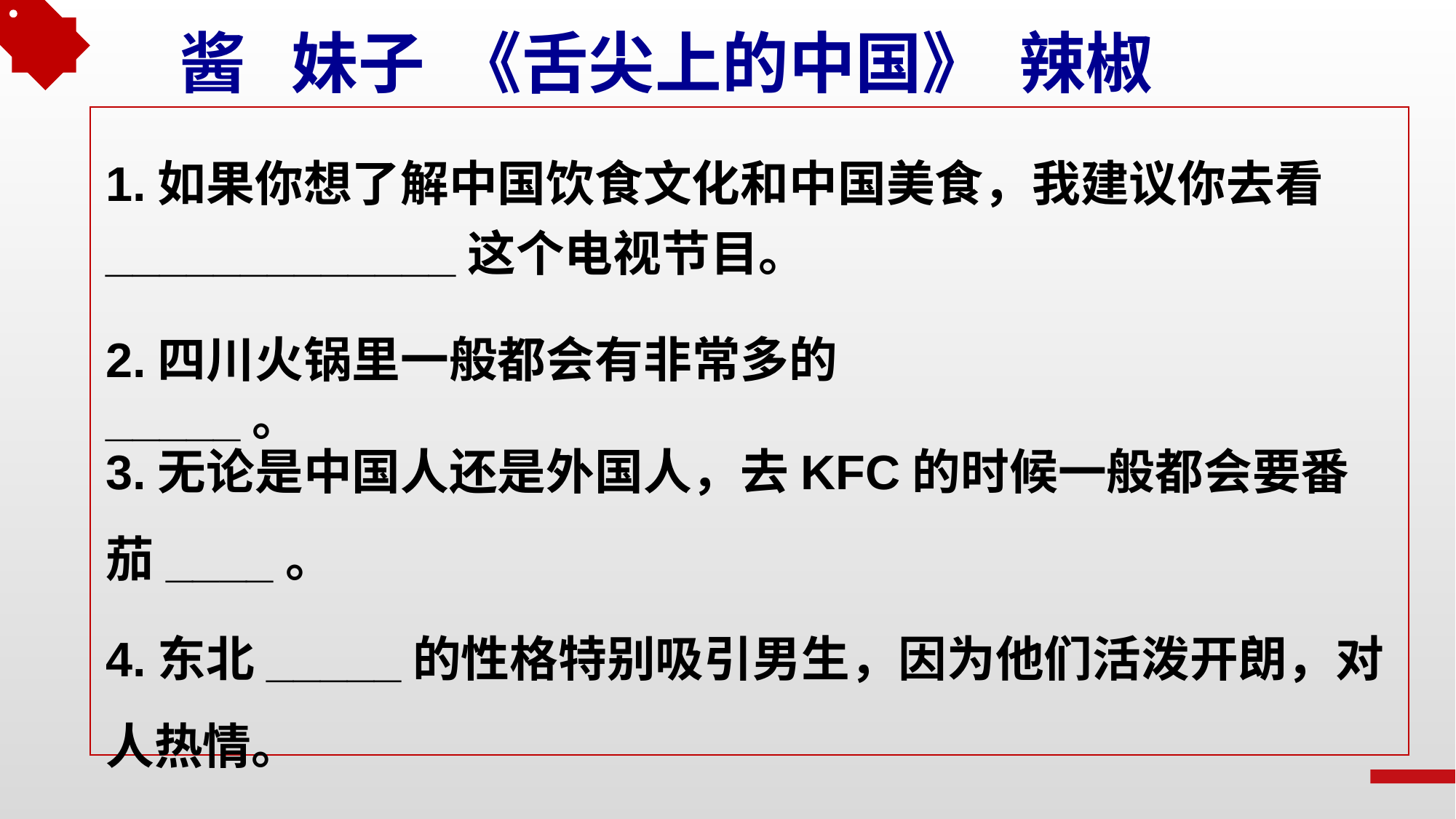

酱   妹子  《舌尖上的中国》  辣椒

1.如果你想了解中国饮食文化和中国美食，我建议你去看_____________这个电视节目。
2.四川火锅里一般都会有非常多的_____。
3.无论是中国人还是外国人，去KFC的时候一般都会要番茄____。
4.东北_____的性格特别吸引男生，因为他们活泼开朗，对人热情。